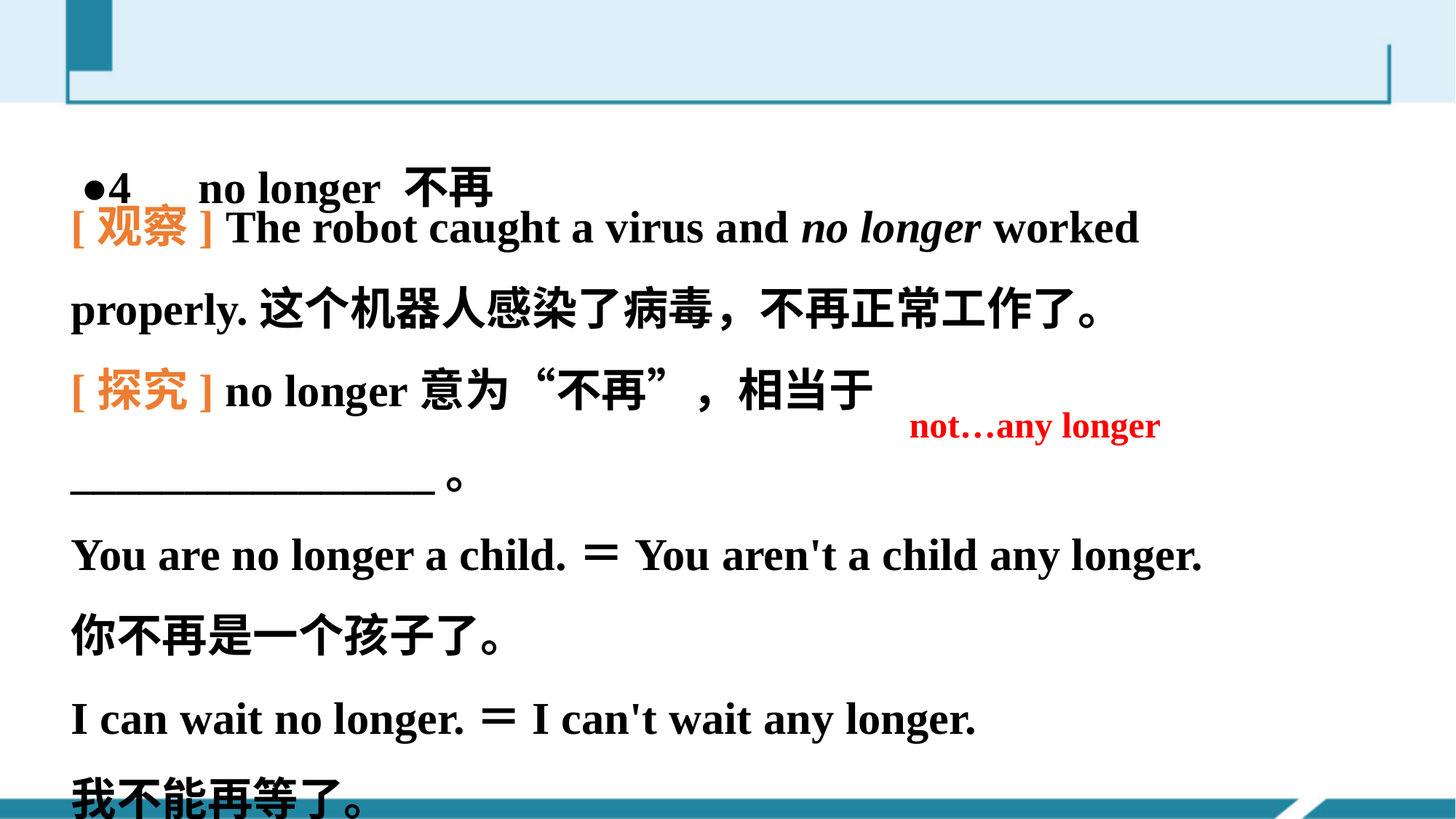

●4　no longer 不再
[观察] The robot caught a virus and no longer worked properly.这个机器人感染了病毒，不再正常工作了。
[探究] no longer意为“不再”，相当于________________。
You are no longer a child.＝You aren't a child any longer.
你不再是一个孩子了。
I can wait no longer.＝I can't wait any longer.
我不能再等了。
not…any longer